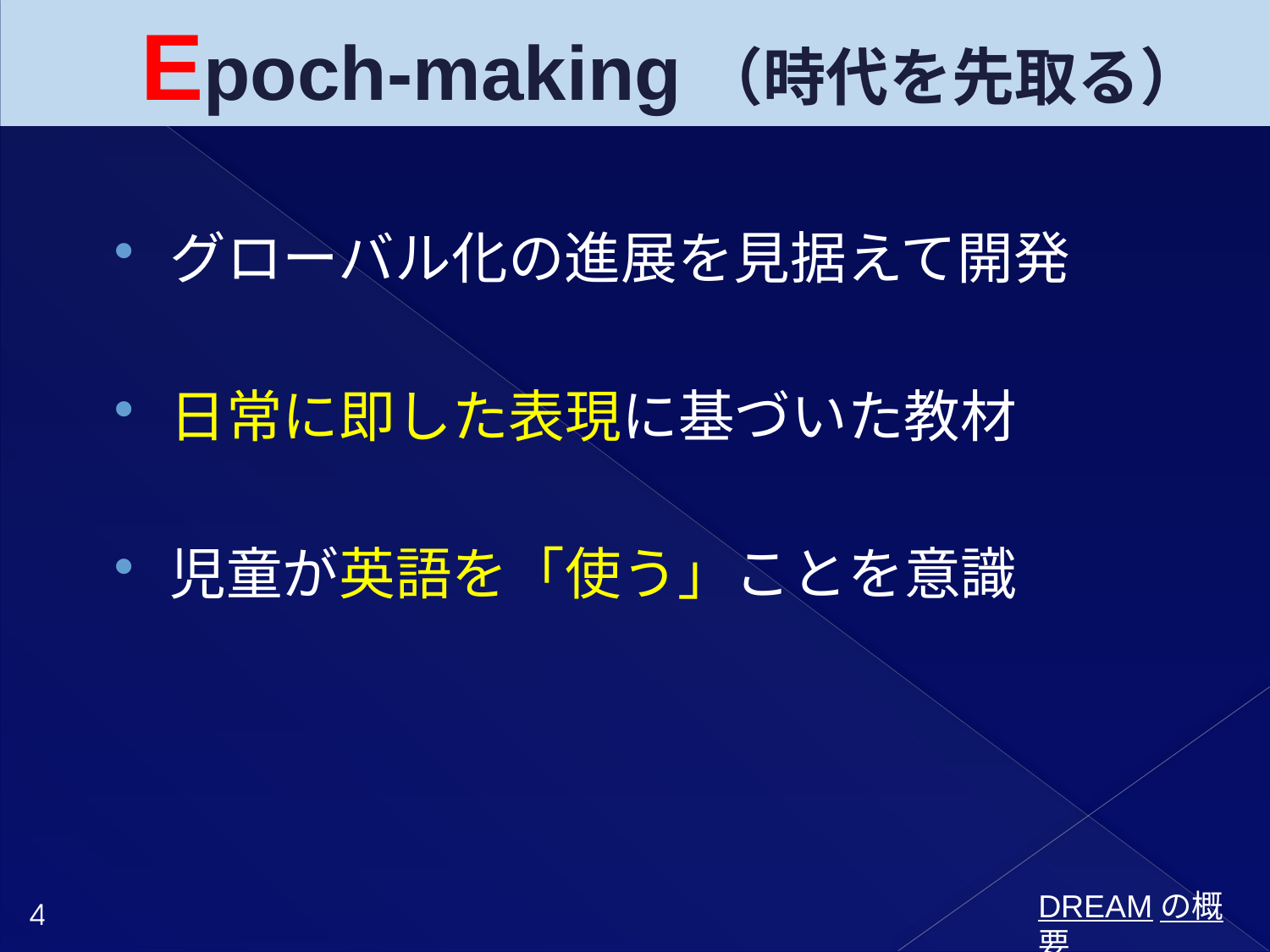

# Epoch-making（時代を先取る）
グローバル化の進展を見据えて開発

日常に即した表現に基づいた教材

児童が英語を「使う」ことを意識

DREAMの概要
4